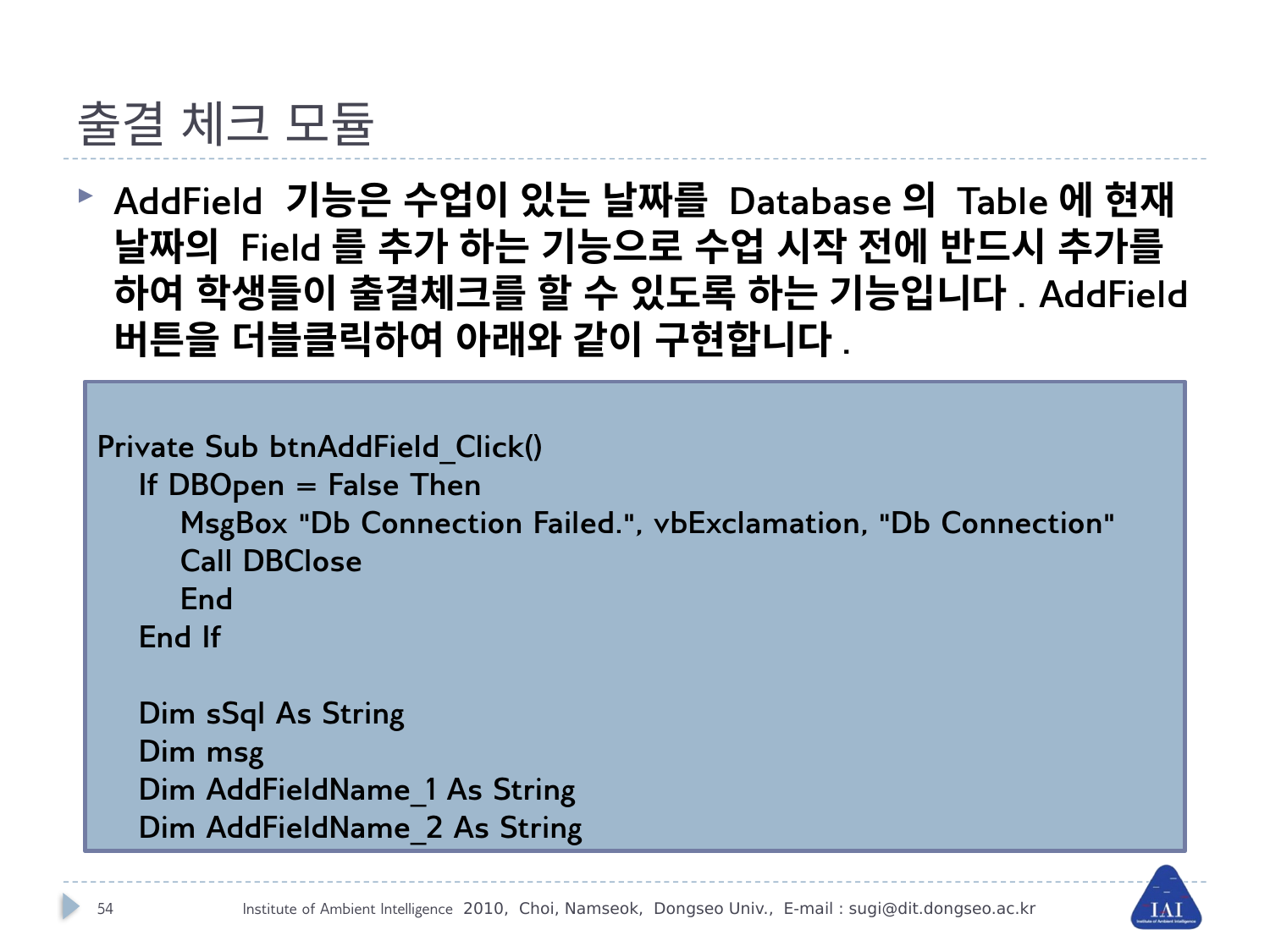

# 출결 체크 모듈
AddField 기능은 수업이 있는 날짜를 Database의 Table에 현재 날짜의 Field를 추가 하는 기능으로 수업 시작 전에 반드시 추가를 하여 학생들이 출결체크를 할 수 있도록 하는 기능입니다. AddField 버튼을 더블클릭하여 아래와 같이 구현합니다.

Private Sub btnAddField_Click()
    If DBOpen = False Then
        MsgBox "Db Connection Failed.", vbExclamation, "Db Connection"
        Call DBClose
        End
    End If

    Dim sSql As String
    Dim msg
    Dim AddFieldName_1 As String
    Dim AddFieldName_2 As String